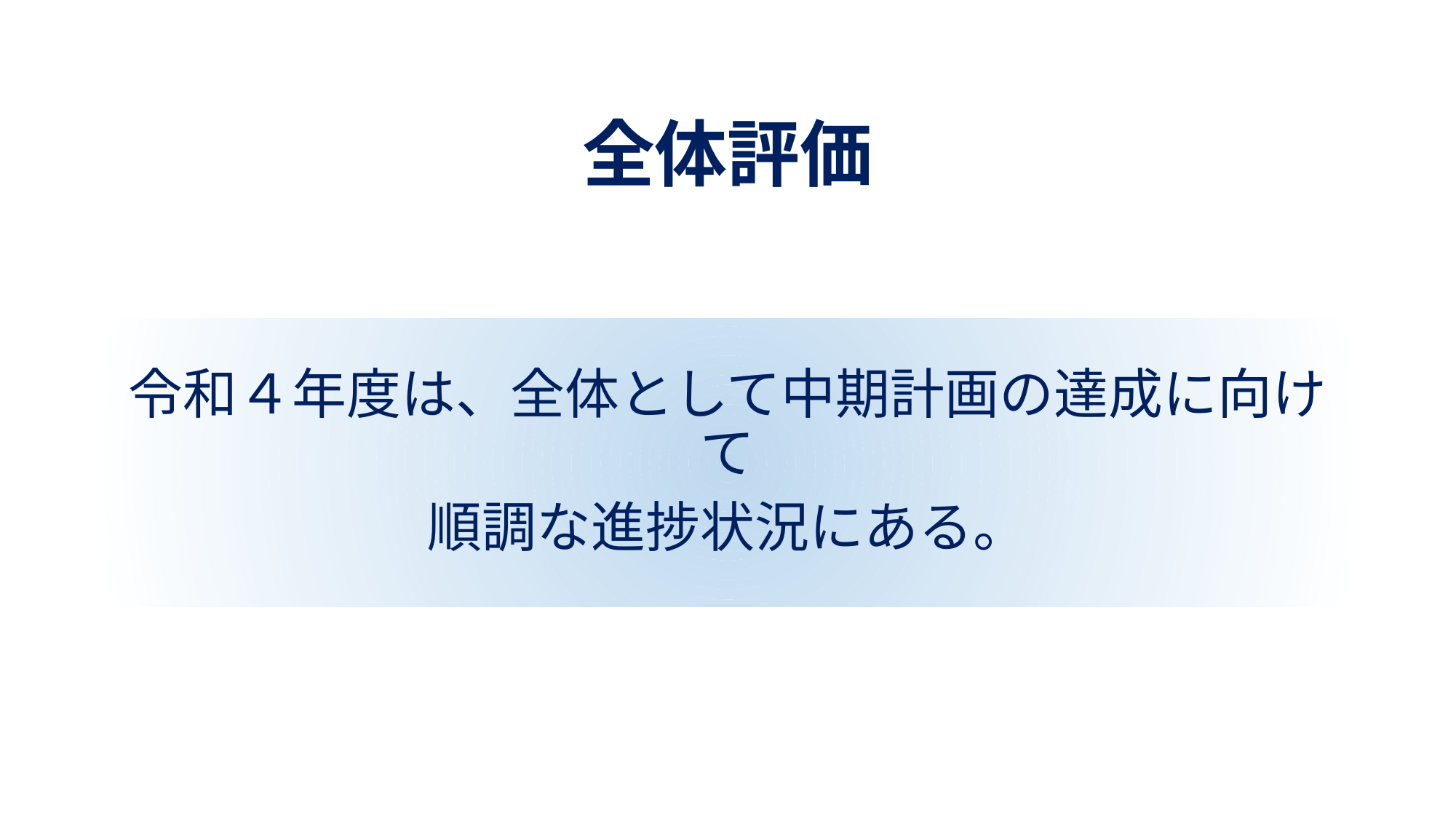

# 全体評価
令和４年度は、全体として中期計画の達成に向けて
順調な進捗状況にある。